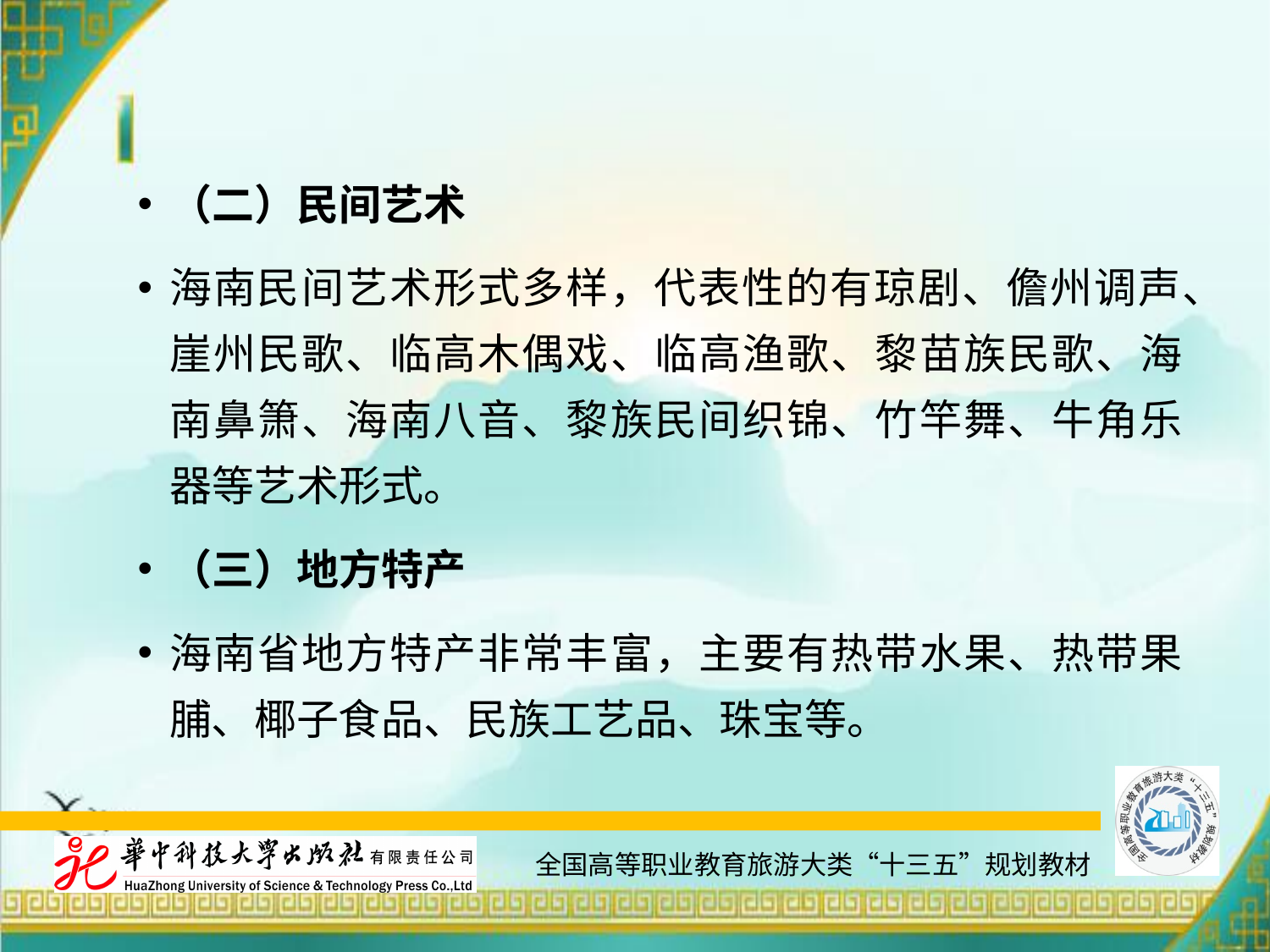

#
（二）民间艺术
海南民间艺术形式多样，代表性的有琼剧、儋州调声、崖州民歌、临高木偶戏、临高渔歌、黎苗族民歌、海南鼻箫、海南八音、黎族民间织锦、竹竿舞、牛角乐器等艺术形式。
（三）地方特产
海南省地方特产非常丰富，主要有热带水果、热带果脯、椰子食品、民族工艺品、珠宝等。